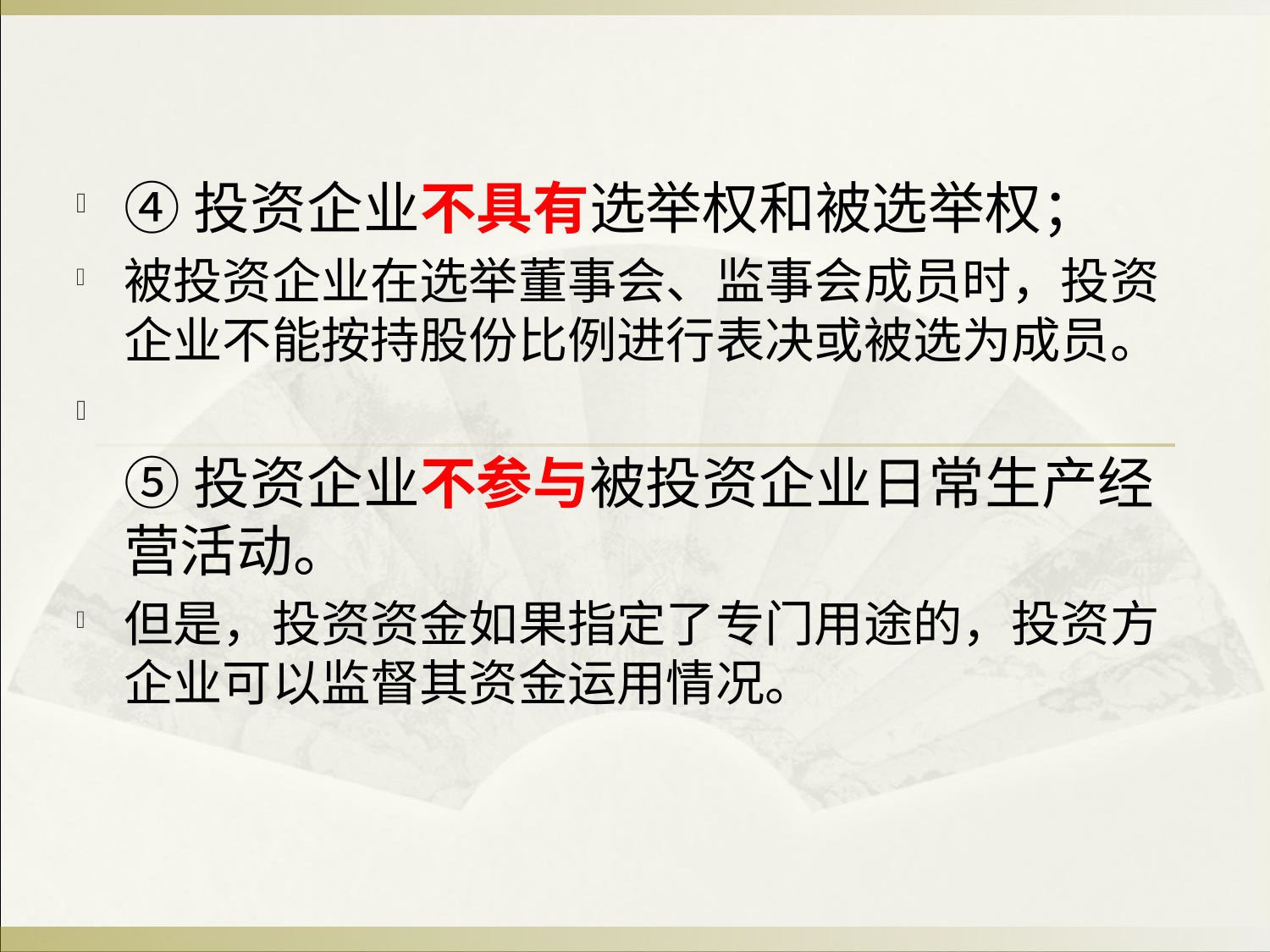

④投资企业不具有选举权和被选举权；
被投资企业在选举董事会、监事会成员时，投资企业不能按持股份比例进行表决或被选为成员。
⑤投资企业不参与被投资企业日常生产经营活动。
但是，投资资金如果指定了专门用途的，投资方企业可以监督其资金运用情况。